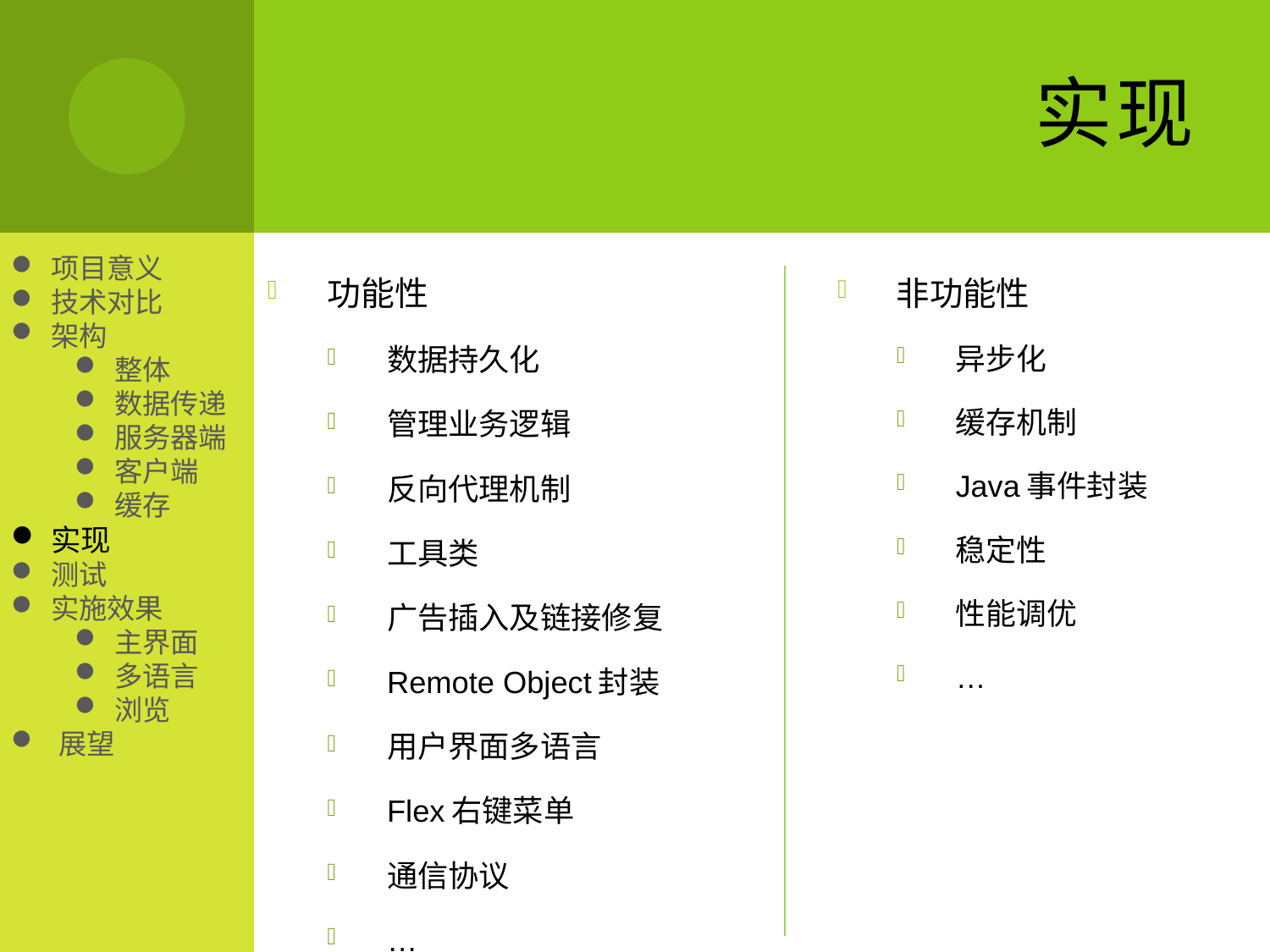

# 实现
项目意义
技术对比
架构
整体
数据传递
服务器端
客户端
缓存
实现
测试
实施效果
主界面
多语言
浏览
展望
功能性
数据持久化
管理业务逻辑
反向代理机制
工具类
广告插入及链接修复
Remote Object封装
用户界面多语言
Flex右键菜单
通信协议
…
非功能性
异步化
缓存机制
Java事件封装
稳定性
性能调优
…